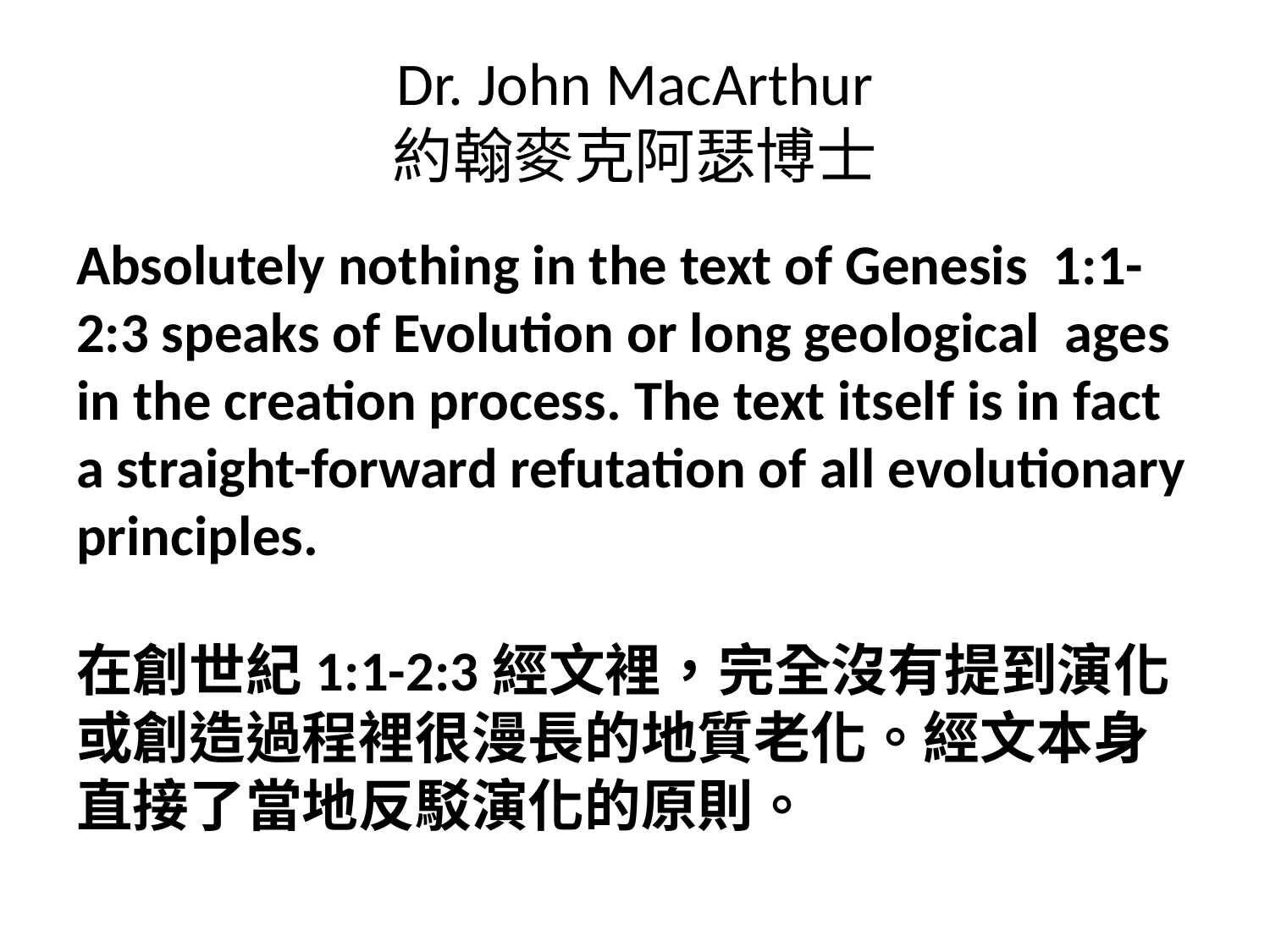

# Dr. John MacArthur 約翰麥克阿瑟博士
Absolutely nothing in the text of Genesis  1:1-2:3 speaks of Evolution or long geological  ages in the creation process. The text itself is in fact a straight-forward refutation of all evolutionary principles.
在創世紀1:1-2:3經文裡，完全沒有提到演化或創造過程裡很漫長的地質老化。經文本身直接了當地反駁演化的原則。